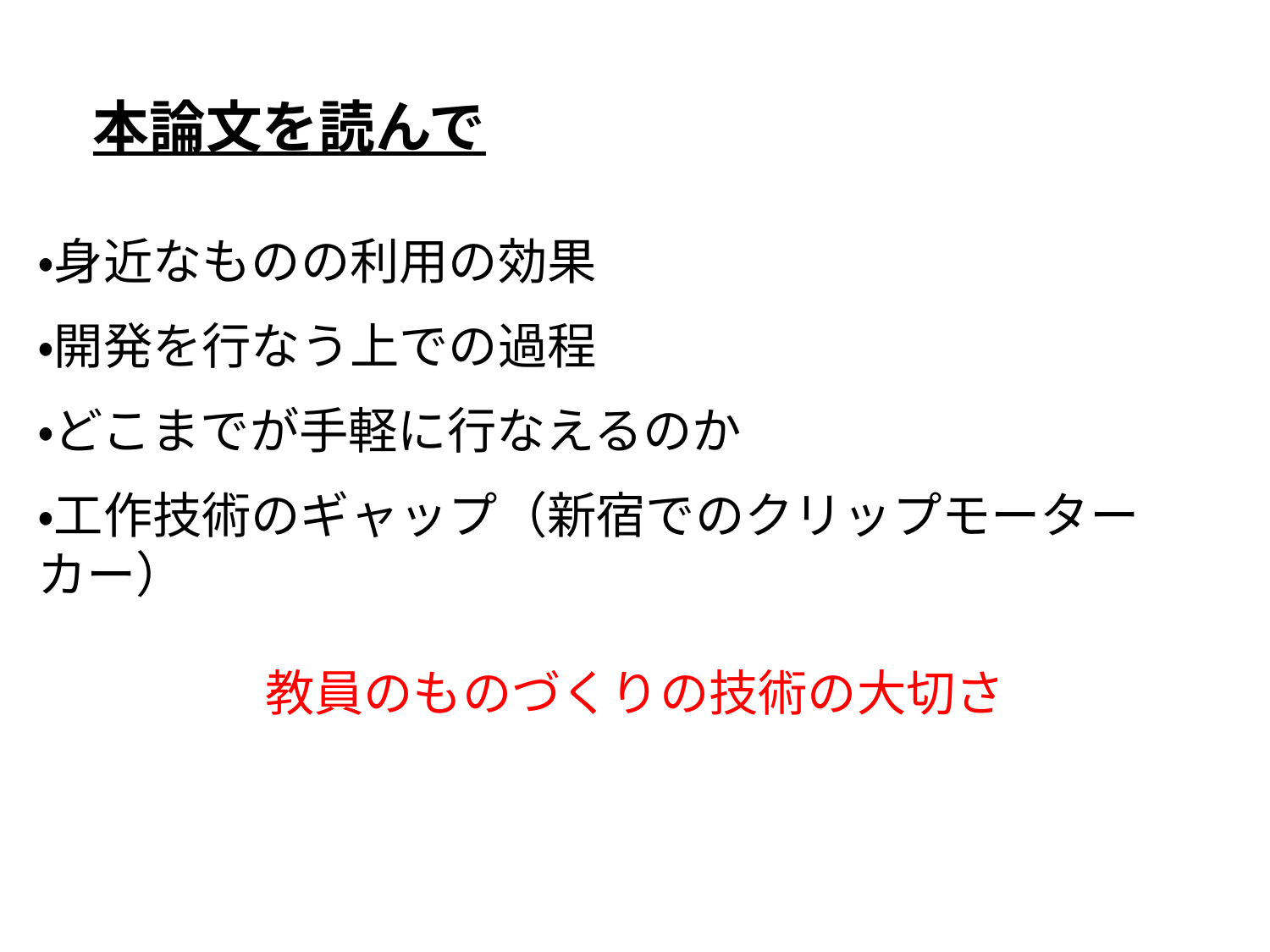

本論文を読んで
・身近なものの利用の効果

・開発を行なう上での過程

・どこまでが手軽に行なえるのか

・工作技術のギャップ（新宿でのクリップモーターカー）

教員のものづくりの技術の大切さ